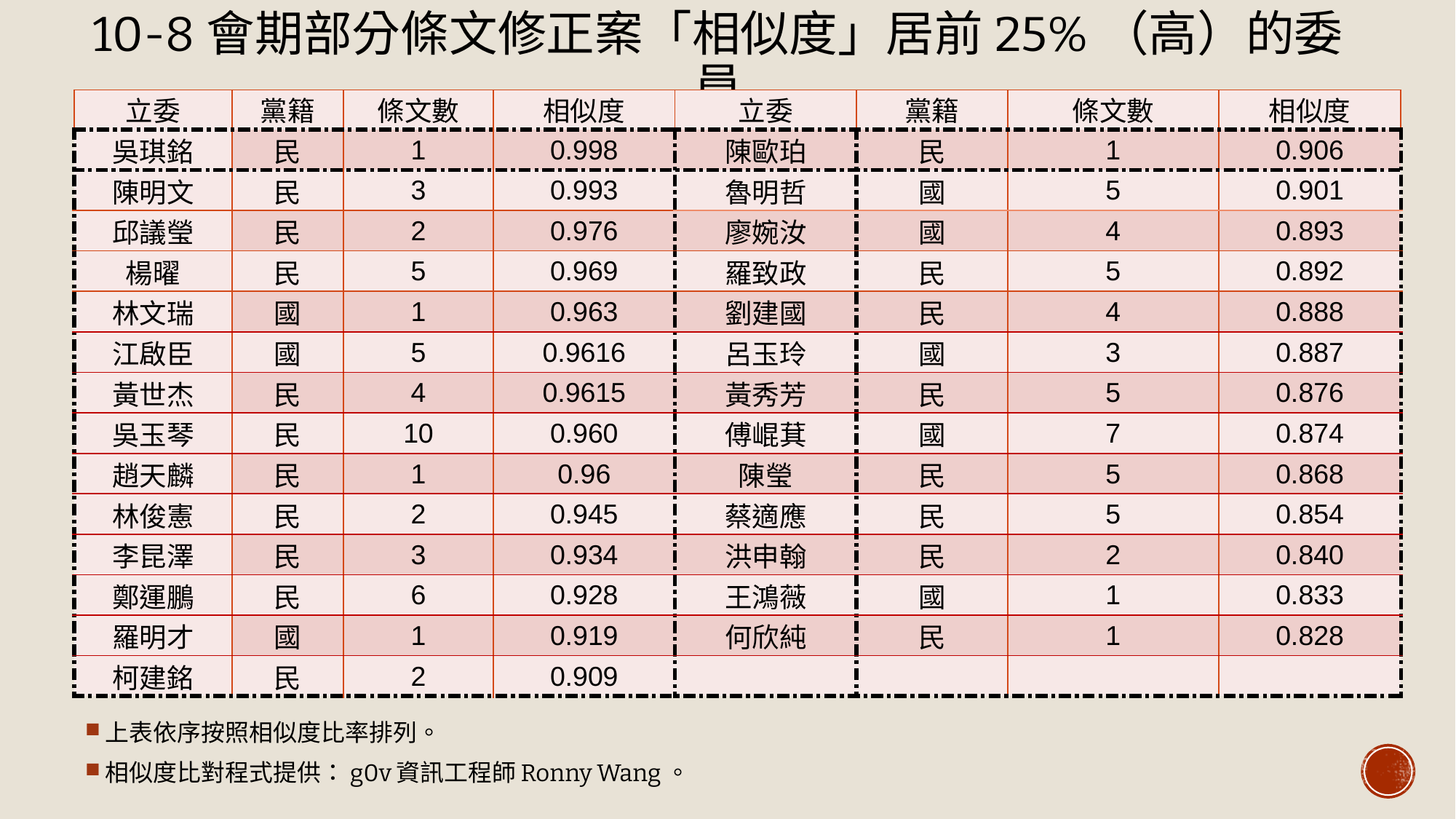

# 10-8會期部分條文修正案「相似度」居前25%（高）的委員
| 立委 | 黨籍 | 條文數 | 相似度 | 立委 | 黨籍 | 條文數 | 相似度 |
| --- | --- | --- | --- | --- | --- | --- | --- |
| 吳琪銘 | 民 | 1 | 0.998 | 陳歐珀 | 民 | 1 | 0.906 |
| 陳明文 | 民 | 3 | 0.993 | 魯明哲 | 國 | 5 | 0.901 |
| 邱議瑩 | 民 | 2 | 0.976 | 廖婉汝 | 國 | 4 | 0.893 |
| 楊曜 | 民 | 5 | 0.969 | 羅致政 | 民 | 5 | 0.892 |
| 林文瑞 | 國 | 1 | 0.963 | 劉建國 | 民 | 4 | 0.888 |
| 江啟臣 | 國 | 5 | 0.9616 | 呂玉玲 | 國 | 3 | 0.887 |
| 黃世杰 | 民 | 4 | 0.9615 | 黃秀芳 | 民 | 5 | 0.876 |
| 吳玉琴 | 民 | 10 | 0.960 | 傅崐萁 | 國 | 7 | 0.874 |
| 趙天麟 | 民 | 1 | 0.96 | 陳瑩 | 民 | 5 | 0.868 |
| 林俊憲 | 民 | 2 | 0.945 | 蔡適應 | 民 | 5 | 0.854 |
| 李昆澤 | 民 | 3 | 0.934 | 洪申翰 | 民 | 2 | 0.840 |
| 鄭運鵬 | 民 | 6 | 0.928 | 王鴻薇 | 國 | 1 | 0.833 |
| 羅明才 | 國 | 1 | 0.919 | 何欣純 | 民 | 1 | 0.828 |
| 柯建銘 | 民 | 2 | 0.909 |  |  |  |  |
上表依序按照相似度比率排列。
相似度比對程式提供：g0v資訊工程師Ronny Wang。